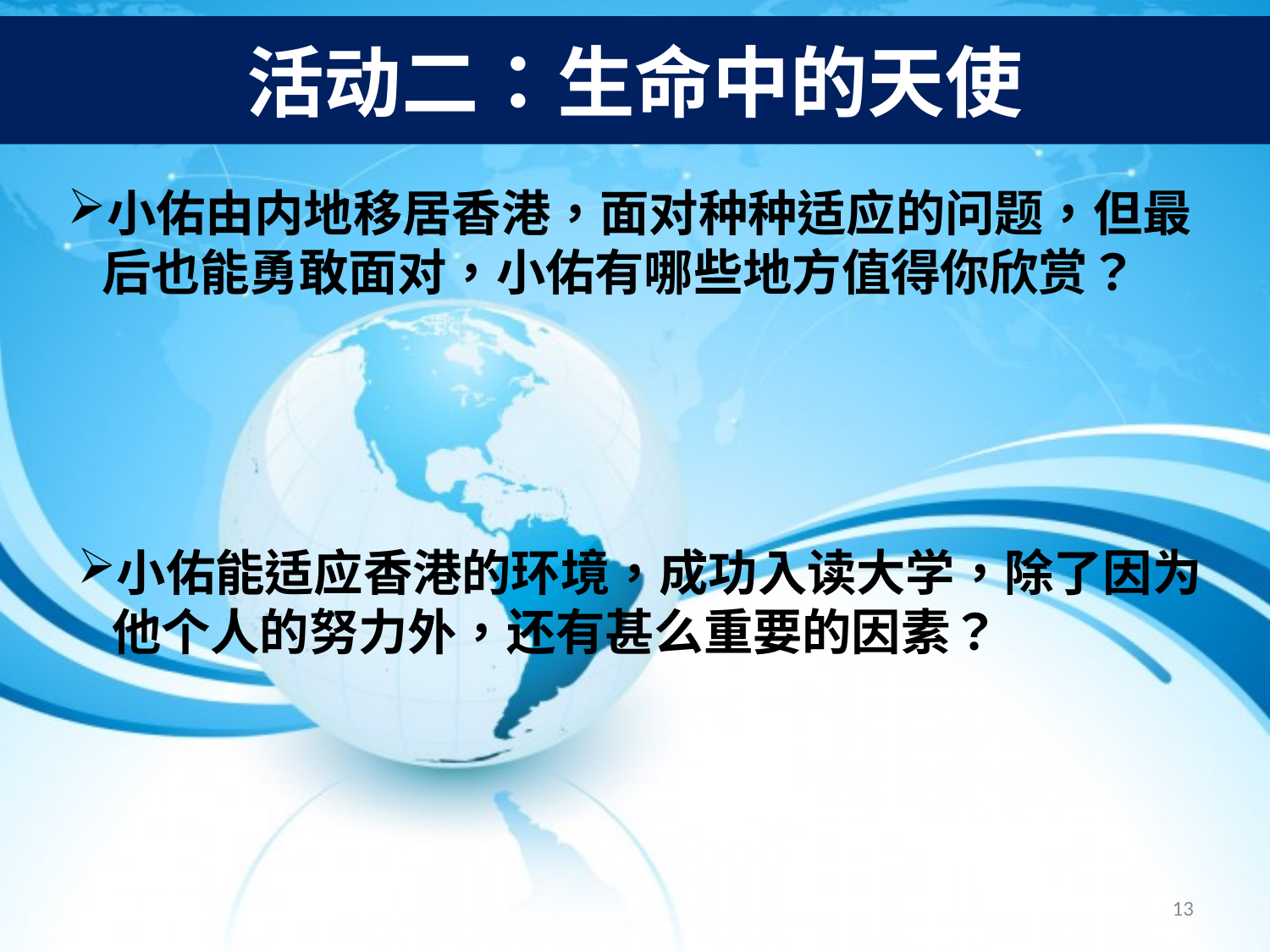

# 活动二：生命中的天使
小佑由内地移居香港，面对种种适应的问题，但最
  后也能勇敢面对，小佑有哪些地方值得你欣赏？
小佑能适应香港的环境，成功入读大学，除了因为
  他个人的努力外，还有甚么重要的因素？
13